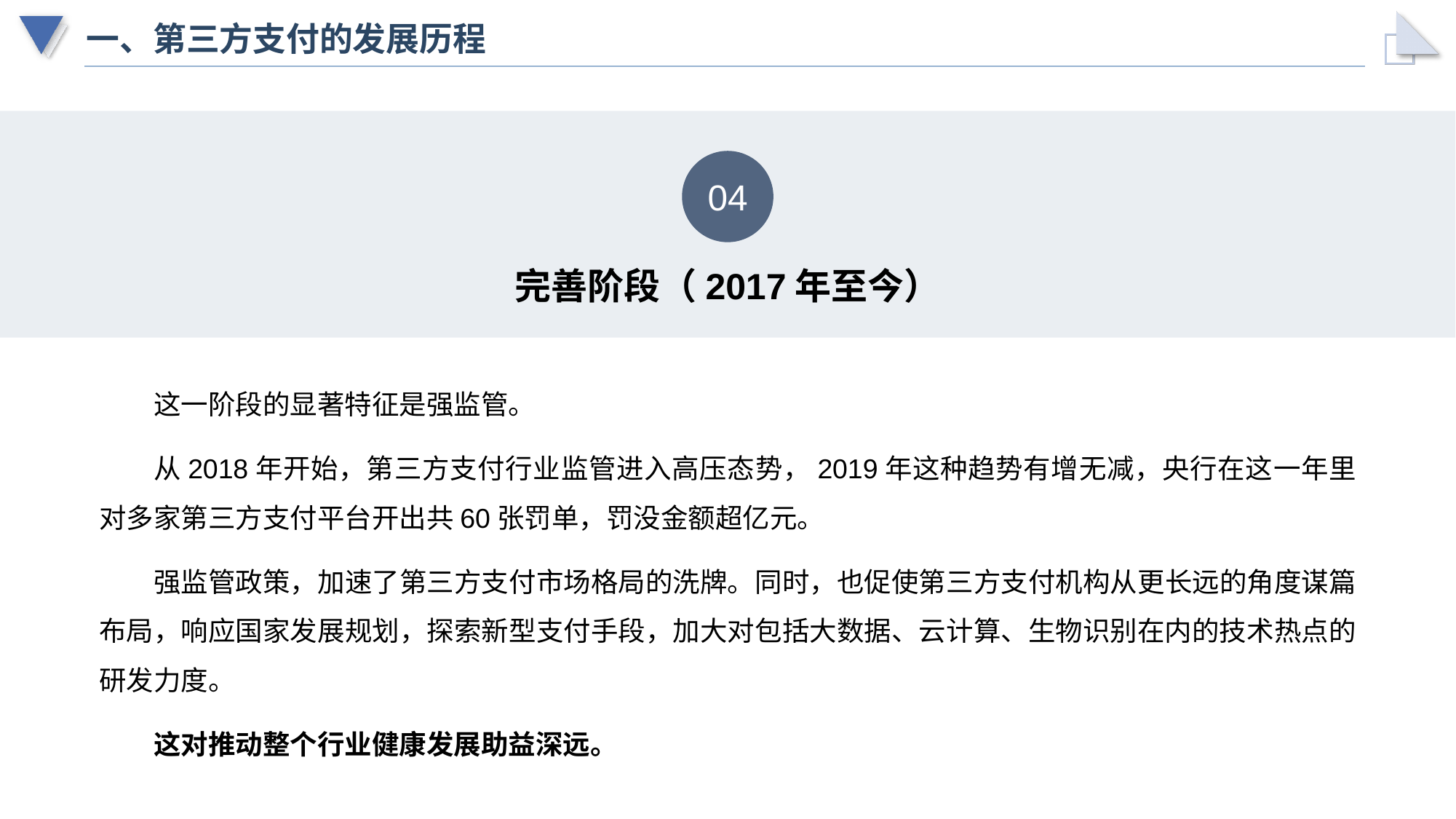

# 一、第三方支付的发展历程

04
完善阶段（2017年至今）
这一阶段的显著特征是强监管。
从2018年开始，第三方支付行业监管进入高压态势，2019年这种趋势有增无减，央行在这一年里对多家第三方支付平台开出共60张罚单，罚没金额超亿元。
强监管政策，加速了第三方支付市场格局的洗牌。同时，也促使第三方支付机构从更长远的角度谋篇布局，响应国家发展规划，探索新型支付手段，加大对包括大数据、云计算、生物识别在内的技术热点的研发力度。
这对推动整个行业健康发展助益深远。